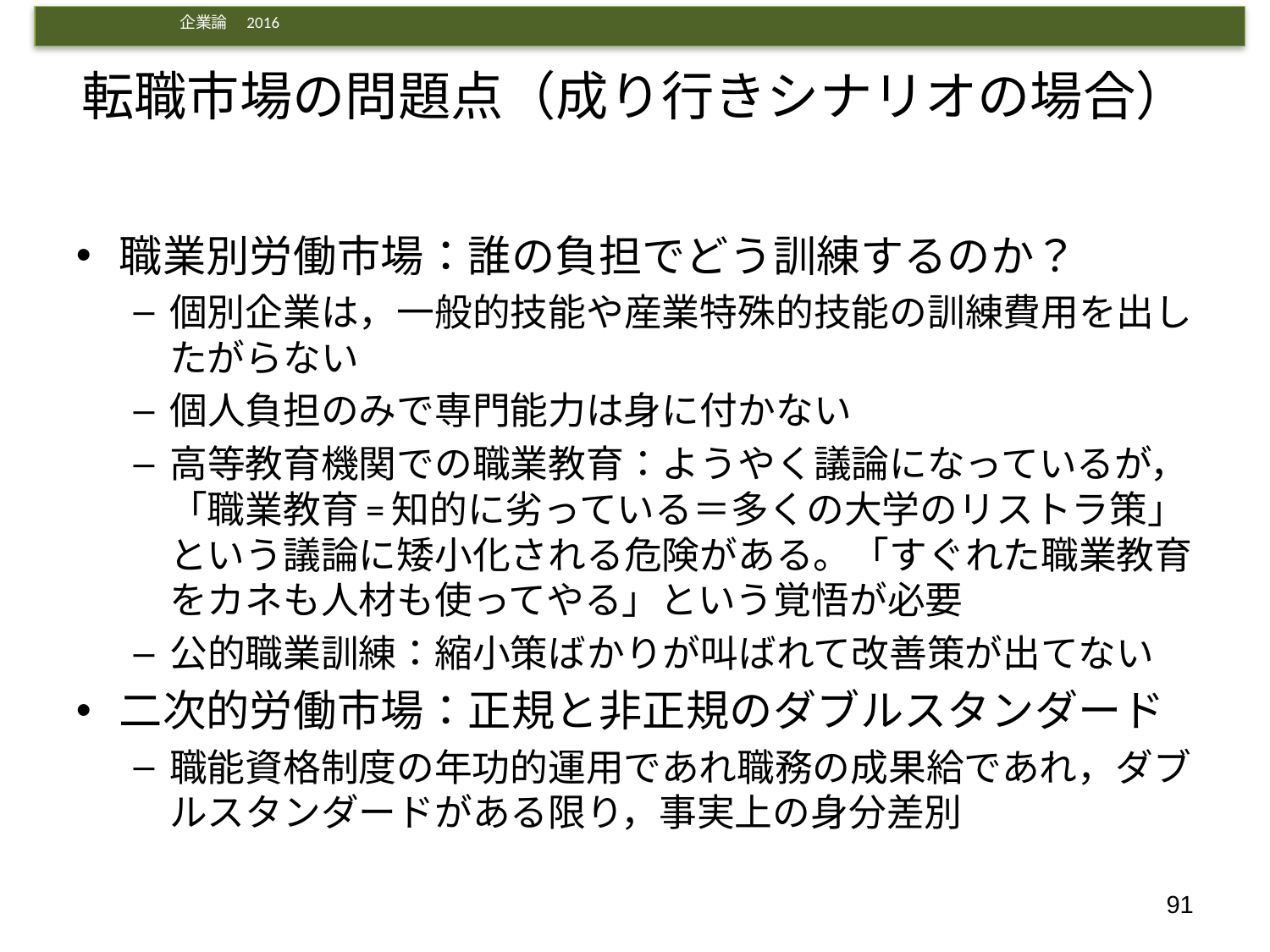

# 転職市場の問題点（成り行きシナリオの場合）
職業別労働市場：誰の負担でどう訓練するのか？
個別企業は，一般的技能や産業特殊的技能の訓練費用を出したがらない
個人負担のみで専門能力は身に付かない
高等教育機関での職業教育：ようやく議論になっているが，「職業教育=知的に劣っている＝多くの大学のリストラ策」という議論に矮小化される危険がある。「すぐれた職業教育をカネも人材も使ってやる」という覚悟が必要
公的職業訓練：縮小策ばかりが叫ばれて改善策が出てない
二次的労働市場：正規と非正規のダブルスタンダード
職能資格制度の年功的運用であれ職務の成果給であれ，ダブルスタンダードがある限り，事実上の身分差別
91